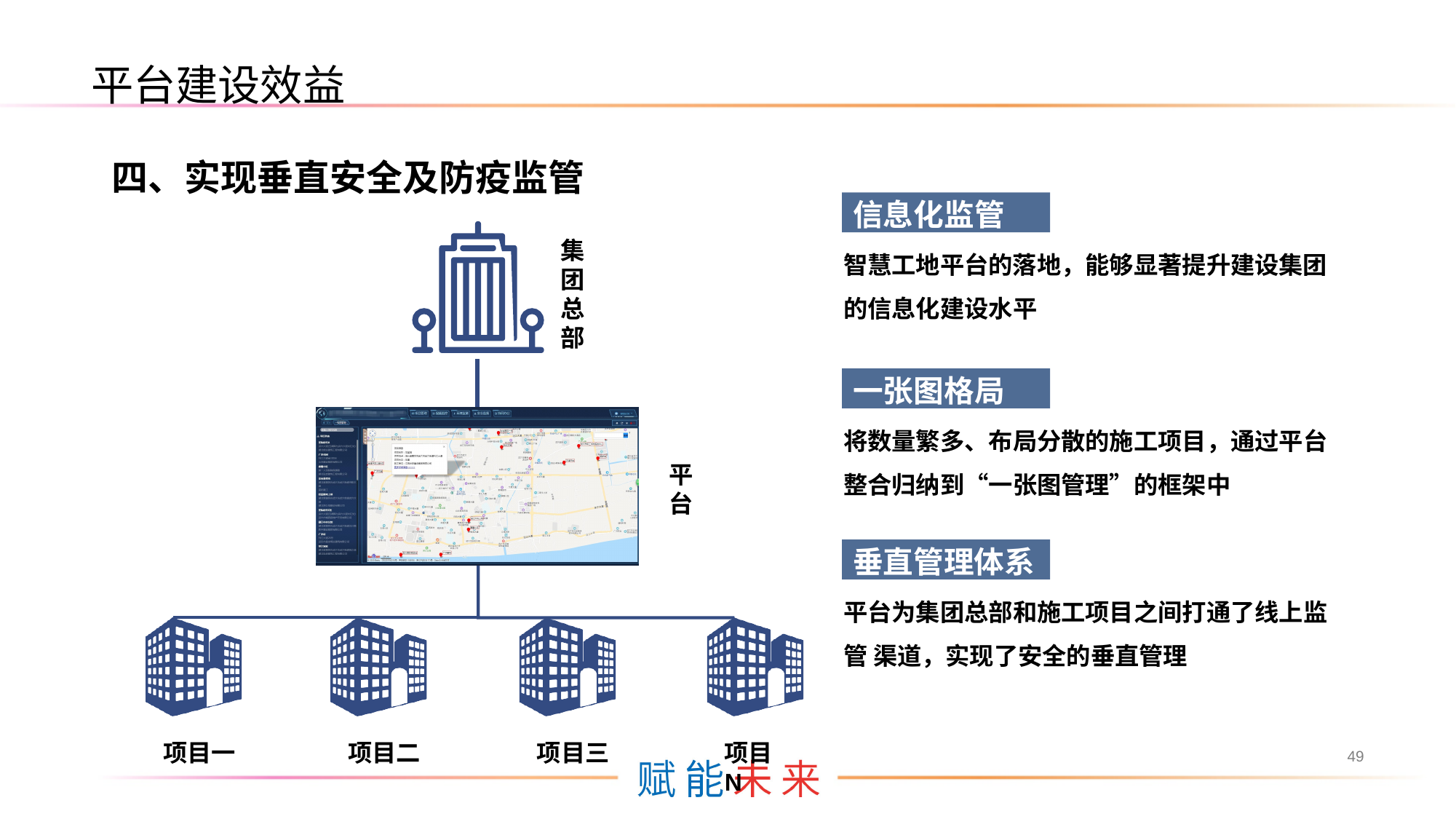

平台建设效益
四、实现垂直安全及防疫监管
信息化监管

智慧工地平台的落地，能够显著提升建设集团的信息化建设水平
集团总部

一张图格局

将数量繁多、布局分散的施工项目，通过平台 整合归纳到“一张图管理”的框架中
平 台
垂直管理体系

平台为集团总部和施工项目之间打通了线上监管 渠道，实现了安全的垂直管理

项目一
项目二
项目三
项目N
49